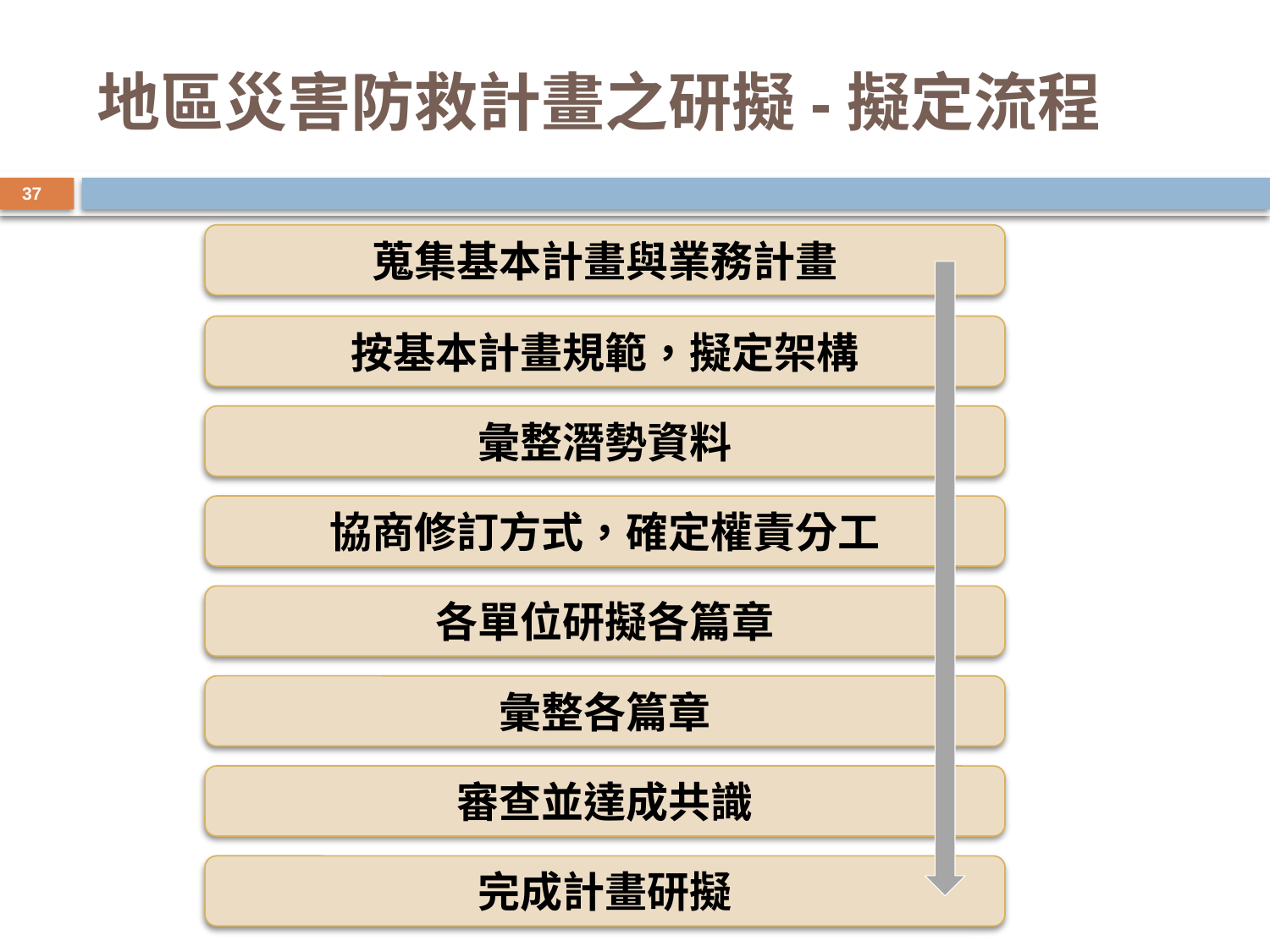

地區災害防救計畫之研擬-擬定流程
37
蒐集基本計畫與業務計畫

按基本計畫規範，擬定架構
彙整潛勢資料
協商修訂方式，確定權責分工
各單位研擬各篇章
彙整各篇章
審查並達成共識
完成計畫研擬